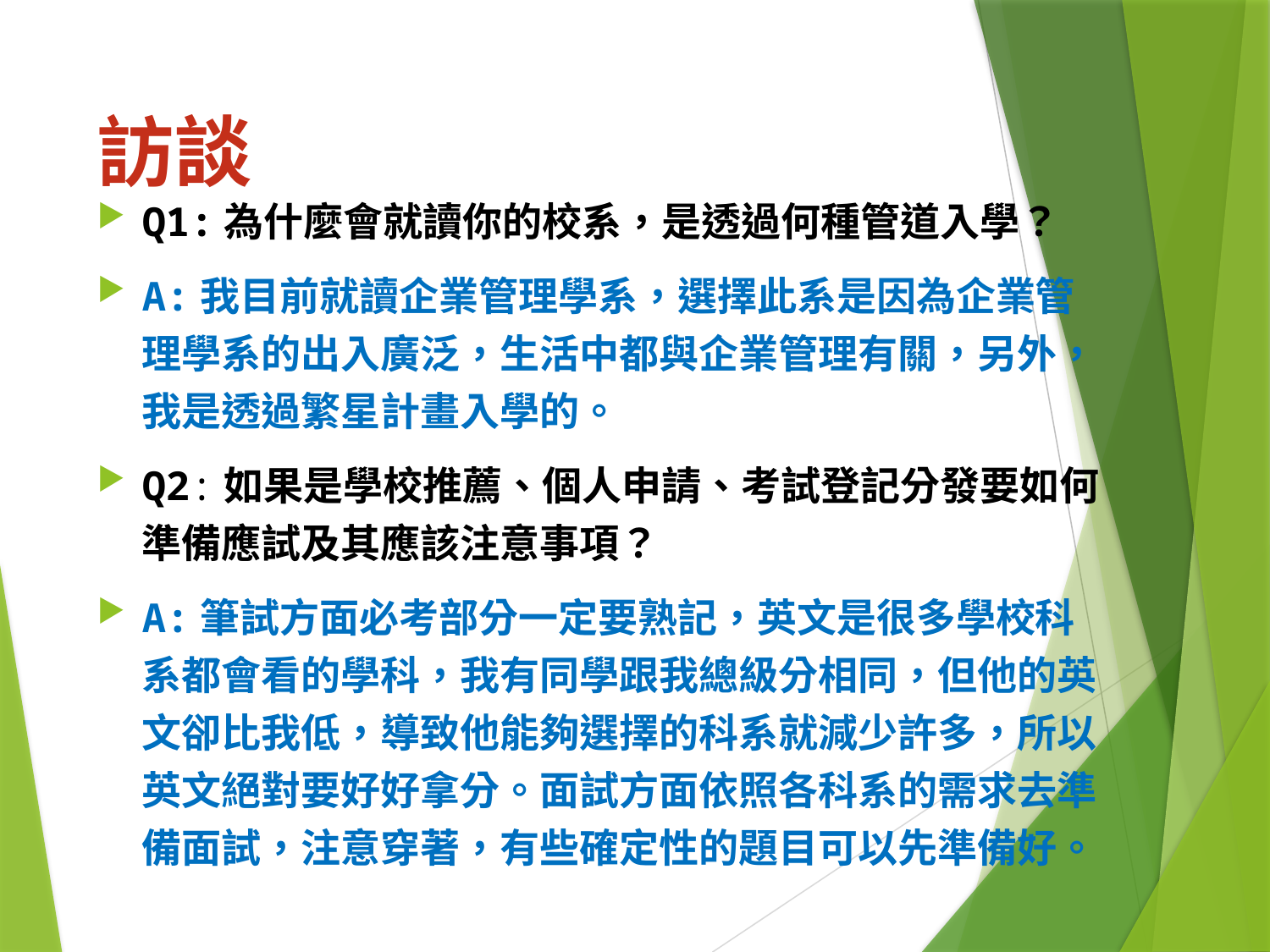

# 訪談
Q1:為什麼會就讀你的校系，是透過何種管道入學？
A:我目前就讀企業管理學系，選擇此系是因為企業管理學系的出入廣泛，生活中都與企業管理有關，另外，我是透過繁星計畫入學的。
Q2:如果是學校推薦、個人申請、考試登記分發要如何準備應試及其應該注意事項？
A:筆試方面必考部分一定要熟記，英文是很多學校科系都會看的學科，我有同學跟我總級分相同，但他的英文卻比我低，導致他能夠選擇的科系就減少許多，所以英文絕對要好好拿分。面試方面依照各科系的需求去準備面試，注意穿著，有些確定性的題目可以先準備好。